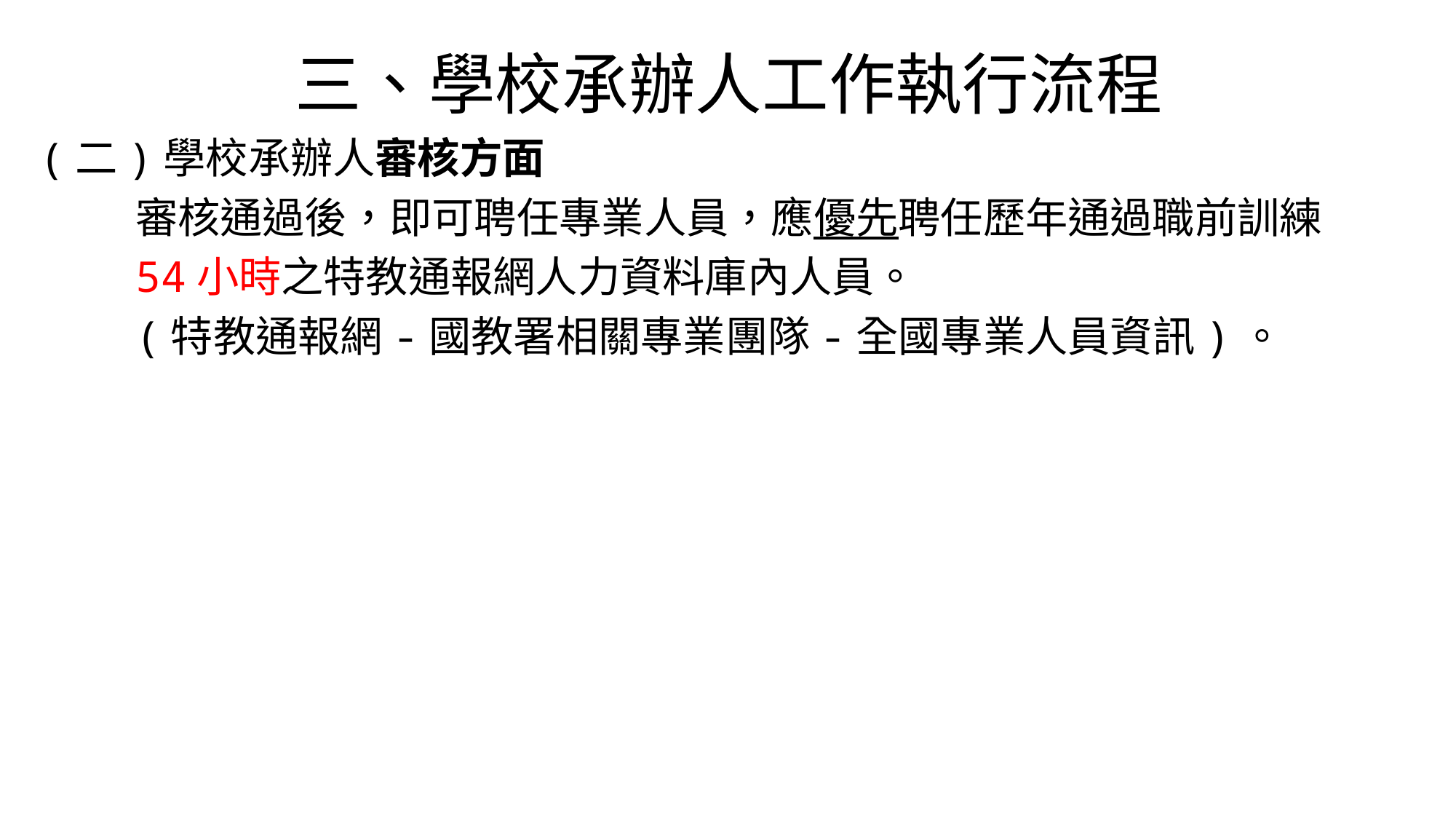

# 三、學校承辦人工作執行流程
(二)學校承辦人審核方面
審核通過後，即可聘任專業人員，應優先聘任歷年通過職前訓練
54小時之特教通報網人力資料庫內人員。
(特教通報網-國教署相關專業團隊-全國專業人員資訊)。